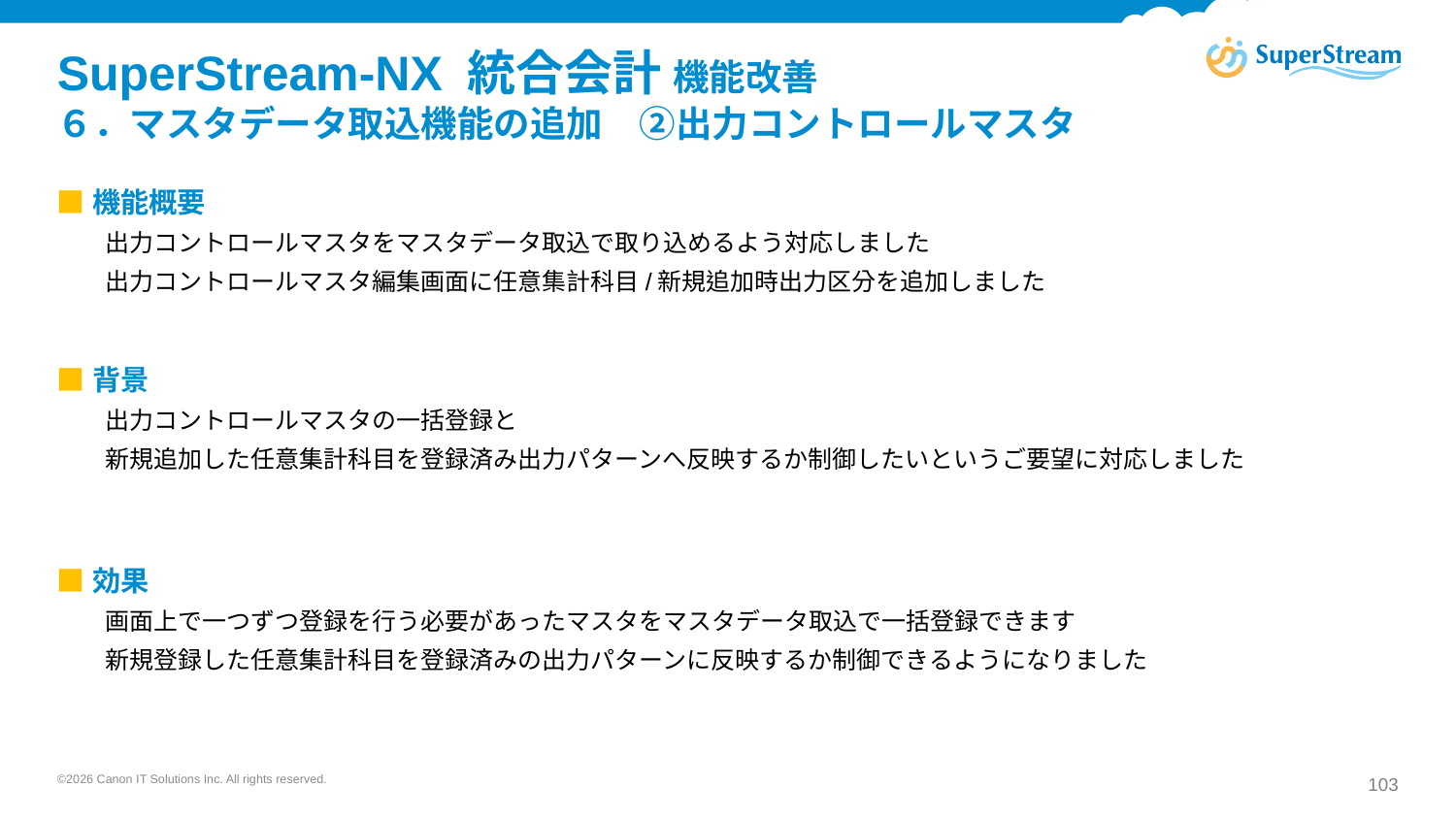

# SuperStream-NX 統合会計 機能改善 ６．マスタデータ取込機能の追加　②出力コントロールマスタ
■機能概要
　　出力コントロールマスタをマスタデータ取込で取り込めるよう対応しました
　　出力コントロールマスタ編集画面に任意集計科目/新規追加時出力区分を追加しました
■背景
　　出力コントロールマスタの一括登録と
　　新規追加した任意集計科目を登録済み出力パターンへ反映するか制御したいというご要望に対応しました

■効果
　　画面上で一つずつ登録を行う必要があったマスタをマスタデータ取込で一括登録できます
　　新規登録した任意集計科目を登録済みの出力パターンに反映するか制御できるようになりました

©2026 Canon IT Solutions Inc. All rights reserved.
103